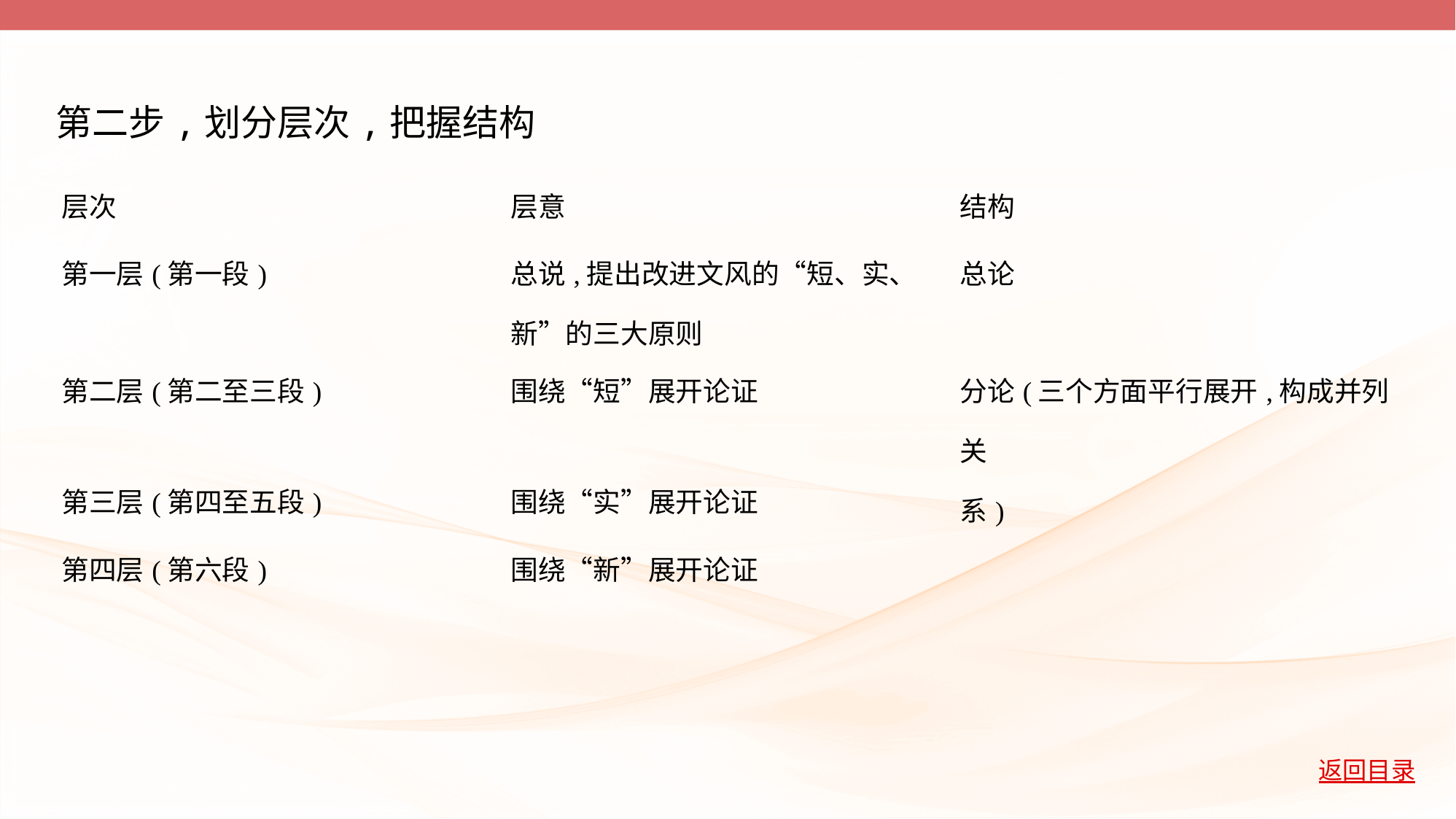

第二步,划分层次,把握结构
| 层次 | 层意 | 结构 |
| --- | --- | --- |
| 第一层(第一段) | 总说,提出改进文风的“短、实、 新”的三大原则 | 总论 |
| 第二层(第二至三段) | 围绕“短”展开论证 | 分论(三个方面平行展开,构成并列关 系) |
| 第三层(第四至五段) | 围绕“实”展开论证 |  |
| 第四层(第六段) | 围绕“新”展开论证 |  |